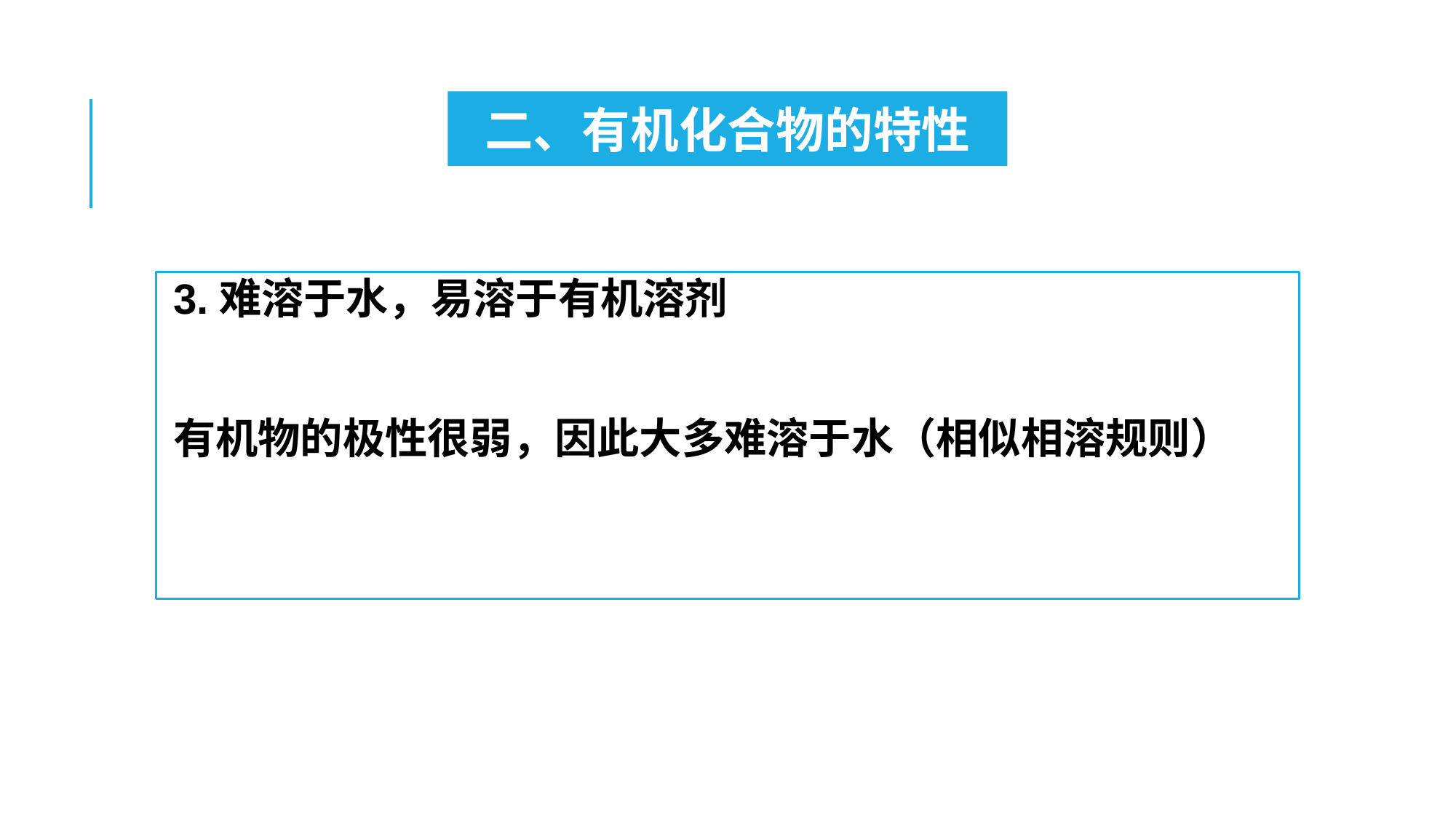

二、有机化合物的特性
3.难溶于水，易溶于有机溶剂

有机物的极性很弱，因此大多难溶于水（相似相溶规则）